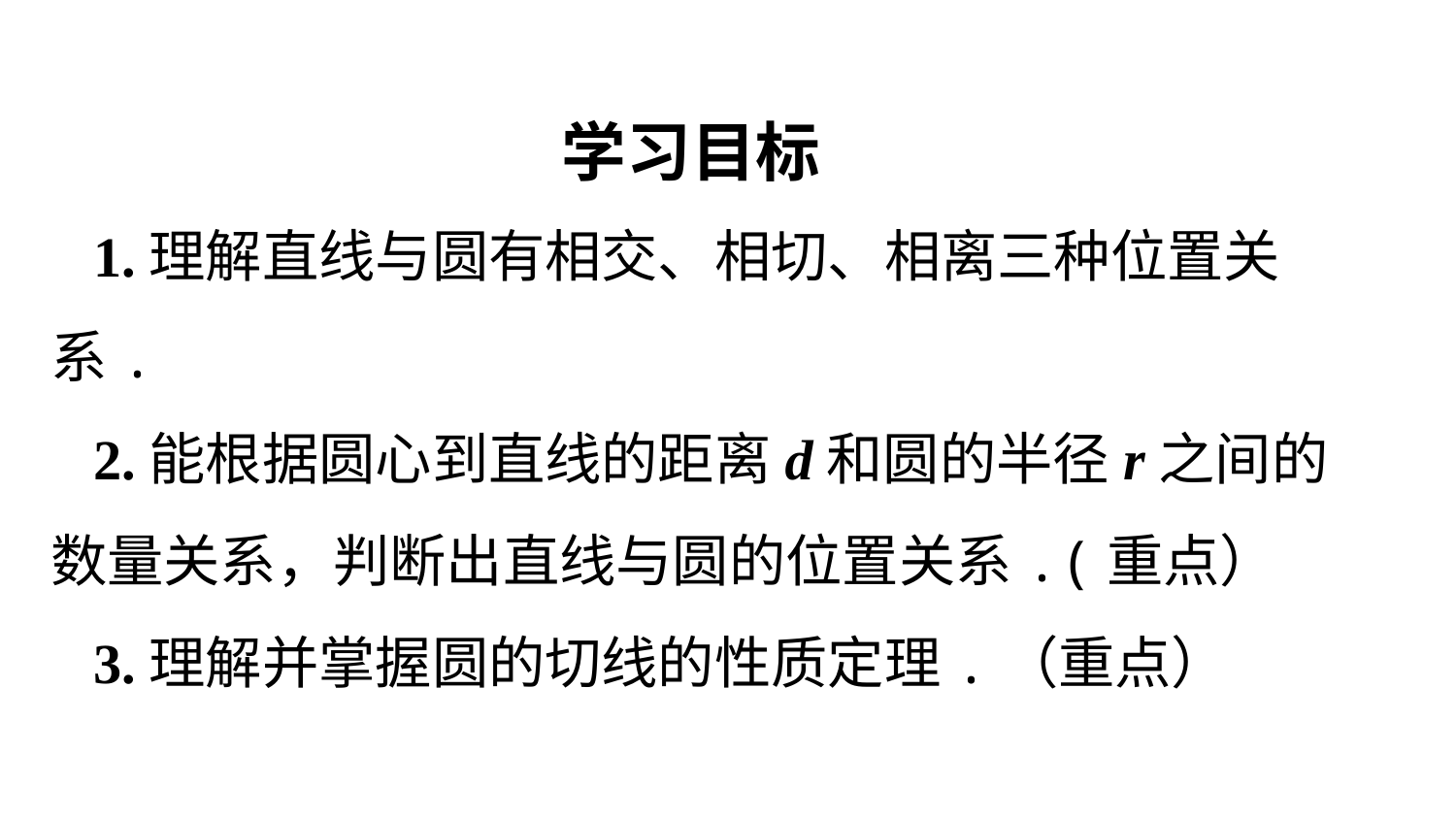

学习目标

1.理解直线与圆有相交、相切、相离三种位置关系.
2.能根据圆心到直线的距离d和圆的半径r之间的数量关系，判断出直线与圆的位置关系.(重点）
3.理解并掌握圆的切线的性质定理.（重点）